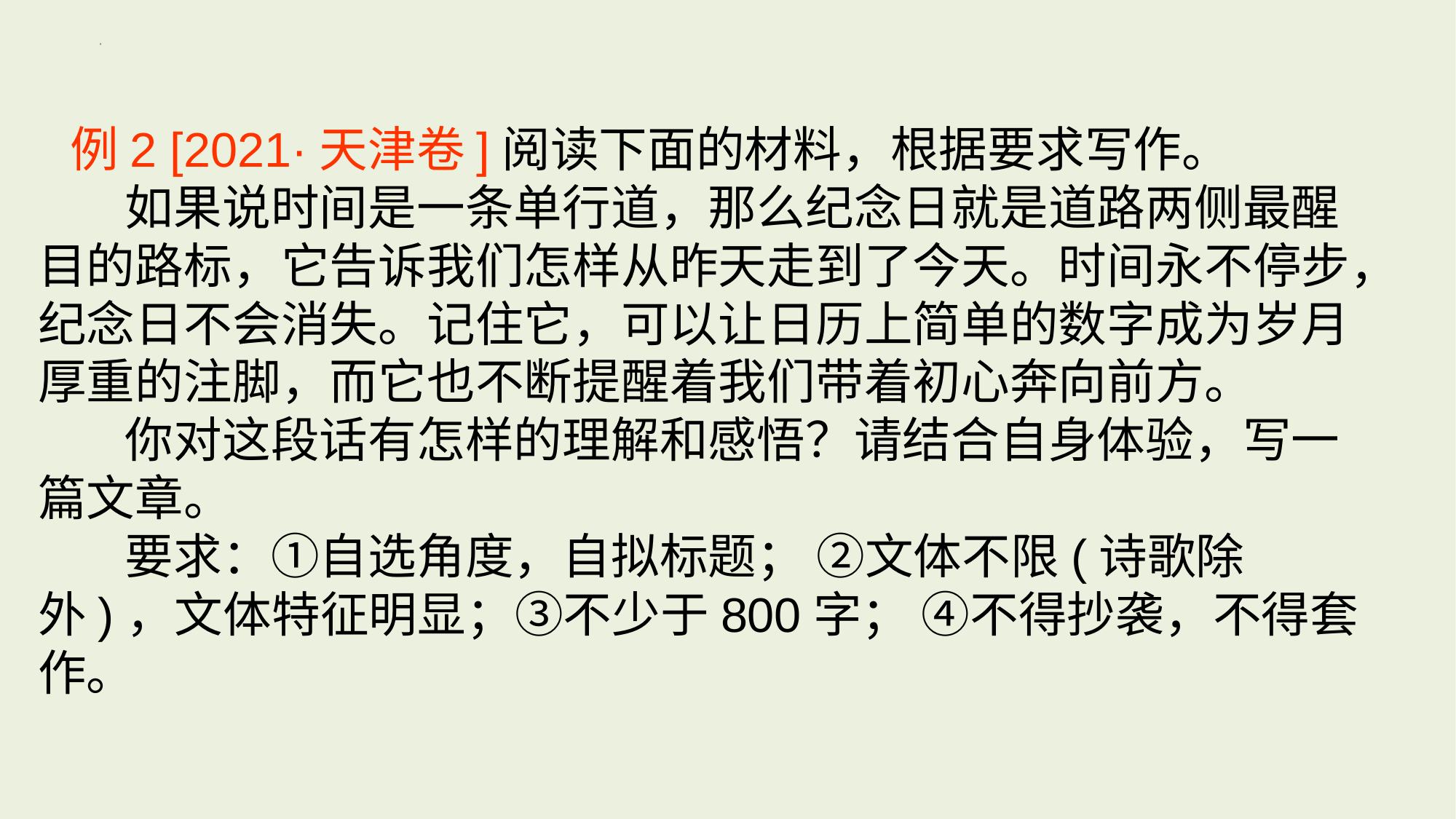

例2 [2021·天津卷]阅读下面的材料，根据要求写作。
    如果说时间是一条单行道，那么纪念日就是道路两侧最醒目的路标，它告诉我们怎样从昨天走到了今天。时间永不停步，纪念日不会消失。记住它，可以让日历上简单的数字成为岁月厚重的注脚，而它也不断提醒着我们带着初心奔向前方。
    你对这段话有怎样的理解和感悟？请结合自身体验，写一篇文章。
    要求：①自选角度，自拟标题； ②文体不限(诗歌除外)，文体特征明显；③不少于800字； ④不得抄袭，不得套作。